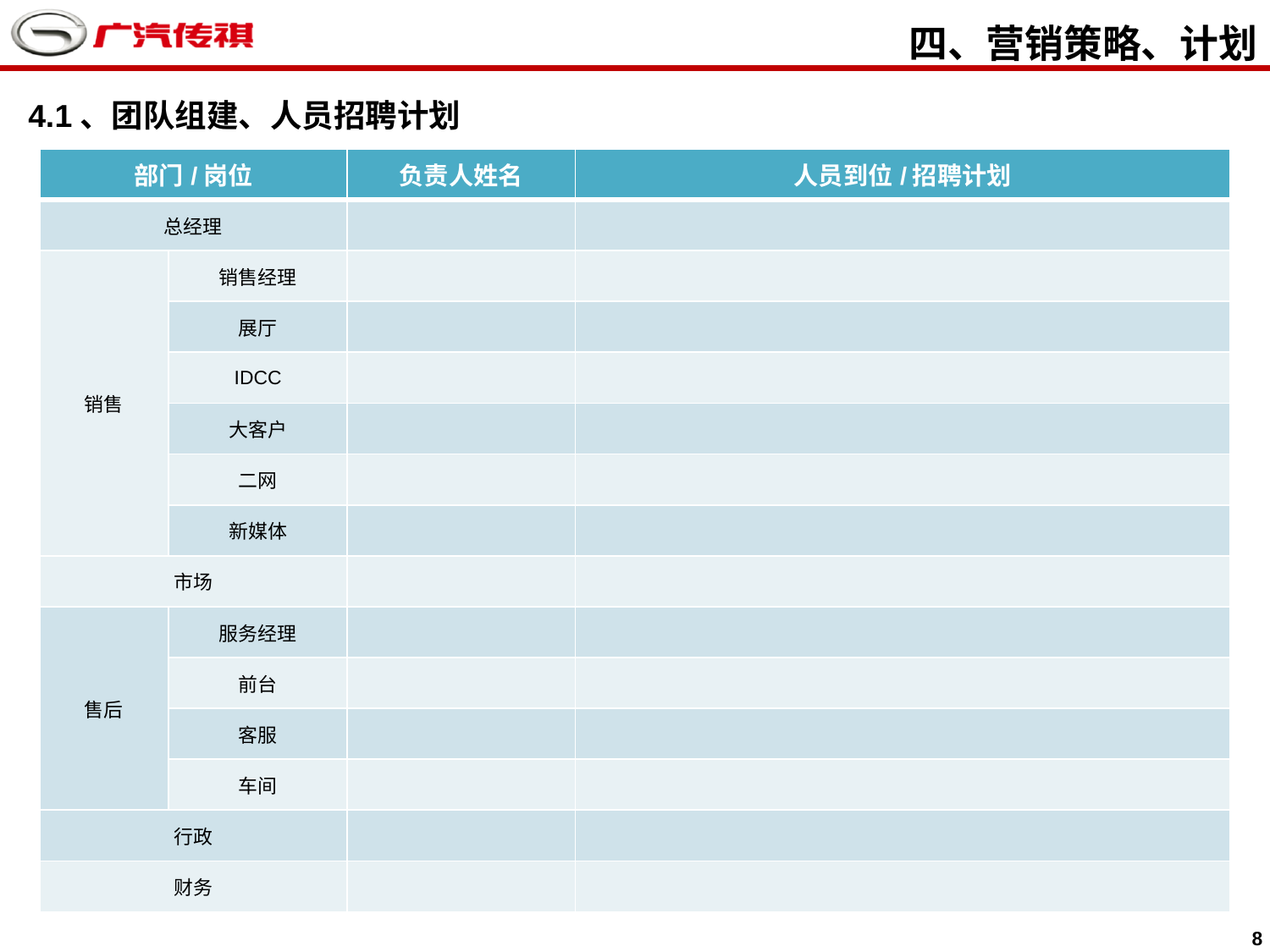

四、营销策略、计划
4.1、团队组建、人员招聘计划
| 部门/岗位 |  | 负责人姓名 | 人员到位/招聘计划 |
| --- | --- | --- | --- |
| 总经理 |  |  |  |
| 销售 | 销售经理 |  |  |
|  | 展厅 |  |  |
|  | IDCC |  |  |
|  | 大客户 |  |  |
|  | 二网 |  |  |
|  | 新媒体 |  |  |
| 市场 |  |  |  |
| 售后 | 服务经理 |  |  |
|  | 前台 |  |  |
|  | 客服 |  |  |
|  | 车间 |  |  |
| 行政 |  |  |  |
| 财务 |  |  |  |